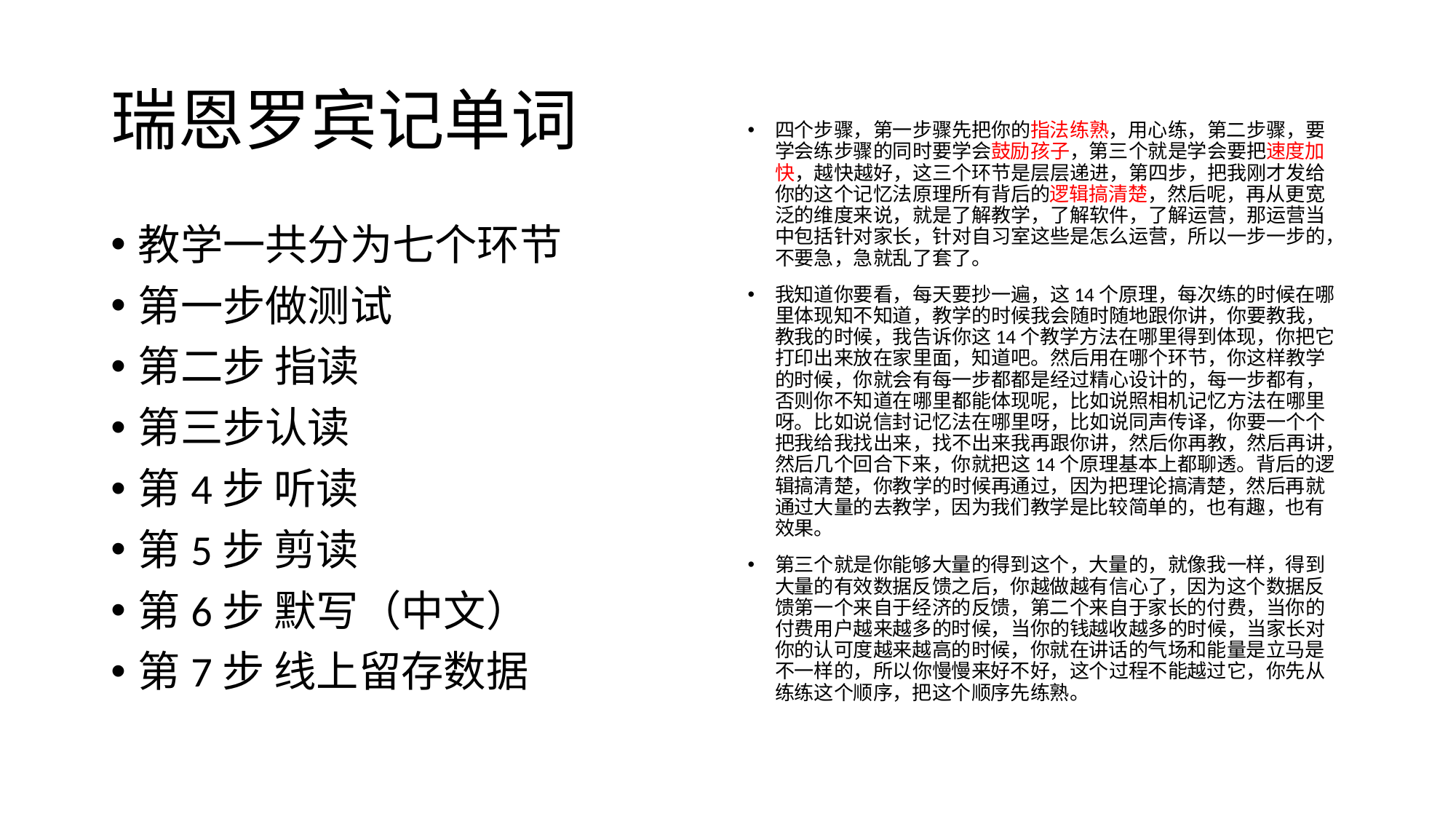

# 瑞恩罗宾记单词
四个步骤，第一步骤先把你的指法练熟，用心练，第二步骤，要学会练步骤的同时要学会鼓励孩子，第三个就是学会要把速度加快，越快越好，这三个环节是层层递进，第四步，把我刚才发给你的这个记忆法原理所有背后的逻辑搞清楚，然后呢，再从更宽泛的维度来说，就是了解教学，了解软件，了解运营，那运营当中包括针对家长，针对自习室这些是怎么运营，所以一步一步的，不要急，急就乱了套了。
我知道你要看，每天要抄一遍，这14个原理，每次练的时候在哪里体现知不知道，教学的时候我会随时随地跟你讲，你要教我，教我的时候，我告诉你这14个教学方法在哪里得到体现，你把它打印出来放在家里面，知道吧。然后用在哪个环节，你这样教学的时候，你就会有每一步都都是经过精心设计的，每一步都有，否则你不知道在哪里都能体现呢，比如说照相机记忆方法在哪里呀。比如说信封记忆法在哪里呀，比如说同声传译，你要一个个把我给我找出来，找不出来我再跟你讲，然后你再教，然后再讲，然后几个回合下来，你就把这14个原理基本上都聊透。背后的逻辑搞清楚，你教学的时候再通过，因为把理论搞清楚，然后再就通过大量的去教学，因为我们教学是比较简单的，也有趣，也有效果。
第三个就是你能够大量的得到这个，大量的，就像我一样，得到大量的有效数据反馈之后，你越做越有信心了，因为这个数据反馈第一个来自于经济的反馈，第二个来自于家长的付费，当你的付费用户越来越多的时候，当你的钱越收越多的时候，当家长对你的认可度越来越高的时候，你就在讲话的气场和能量是立马是不一样的，所以你慢慢来好不好，这个过程不能越过它，你先从练练这个顺序，把这个顺序先练熟。
教学一共分为七个环节
第一步做测试
第二步 指读
第三步认读
第4步 听读
第5步 剪读
第6步 默写（中文）
第7步 线上留存数据